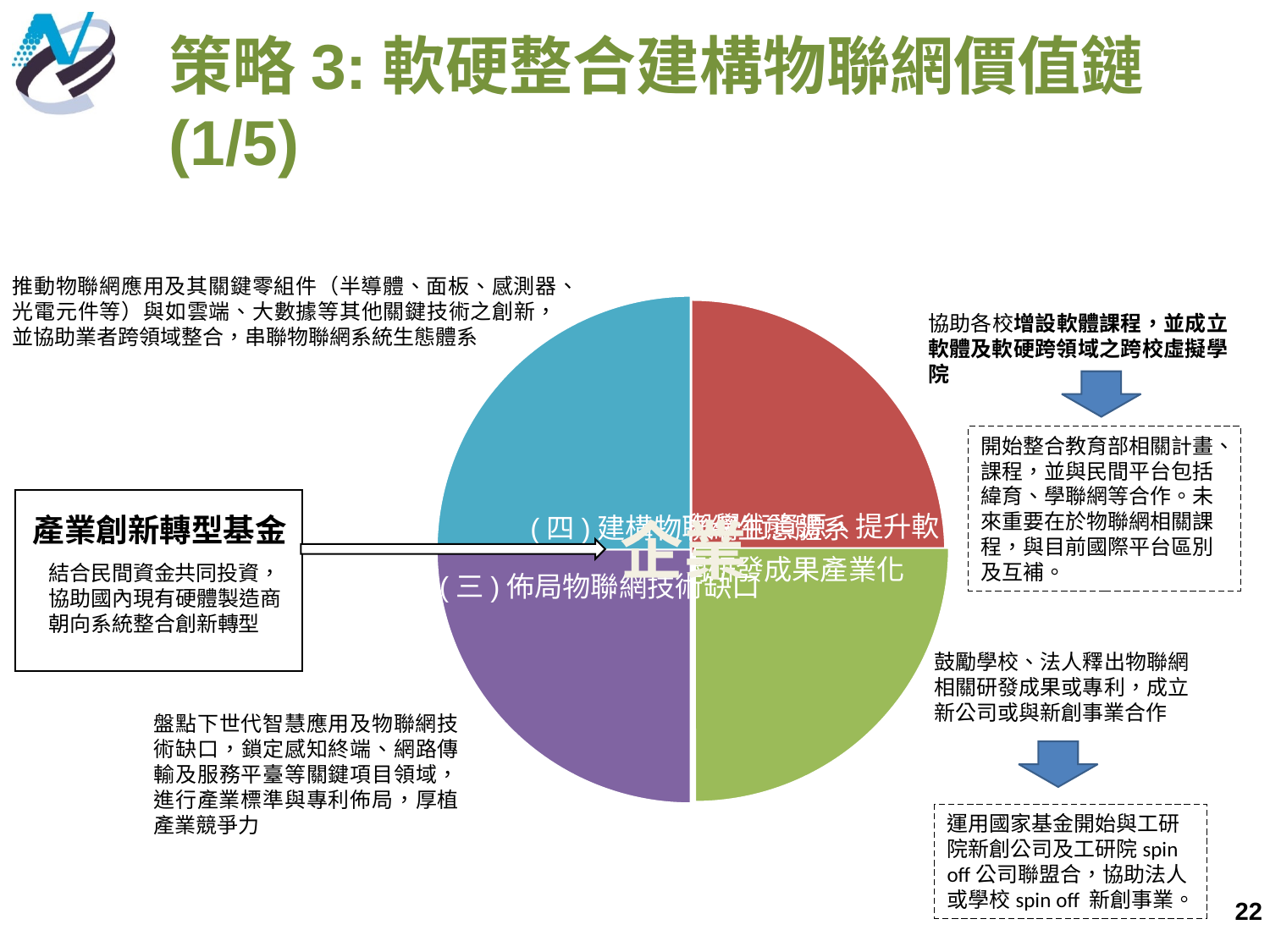

策略3:軟硬整合建構物聯網價值鏈(1/5)
(一) 挹注創新能量與學術資源，提升軟實力

(二)學研機構物聯網研發成果產業化

(三)佈局物聯網技術缺口
(四)建構物聯網生態體系

推動物聯網應用及其關鍵零組件（半導體、面板、感測器、光電元件等）與如雲端、大數據等其他關鍵技術之創新，並協助業者跨領域整合，串聯物聯網系統生態體系
協助各校增設軟體課程，並成立軟體及軟硬跨領域之跨校虛擬學院

開始整合教育部相關計畫、課程，並與民間平台包括緯育、學聯網等合作。未來重要在於物聯網相關課程，與目前國際平台區別及互補。

企業
產業創新轉型基金

結合民間資金共同投資，協助國內現有硬體製造商朝向系統整合創新轉型
鼓勵學校、法人釋出物聯網相關研發成果或專利，成立新公司或與新創事業合作
盤點下世代智慧應用及物聯網技術缺口，鎖定感知終端、網路傳輸及服務平臺等關鍵項目領域，進行產業標準與專利佈局，厚植產業競爭力

運用國家基金開始與工研院新創公司及工研院spin off公司聯盟合，協助法人或學校spin off 新創事業。
22